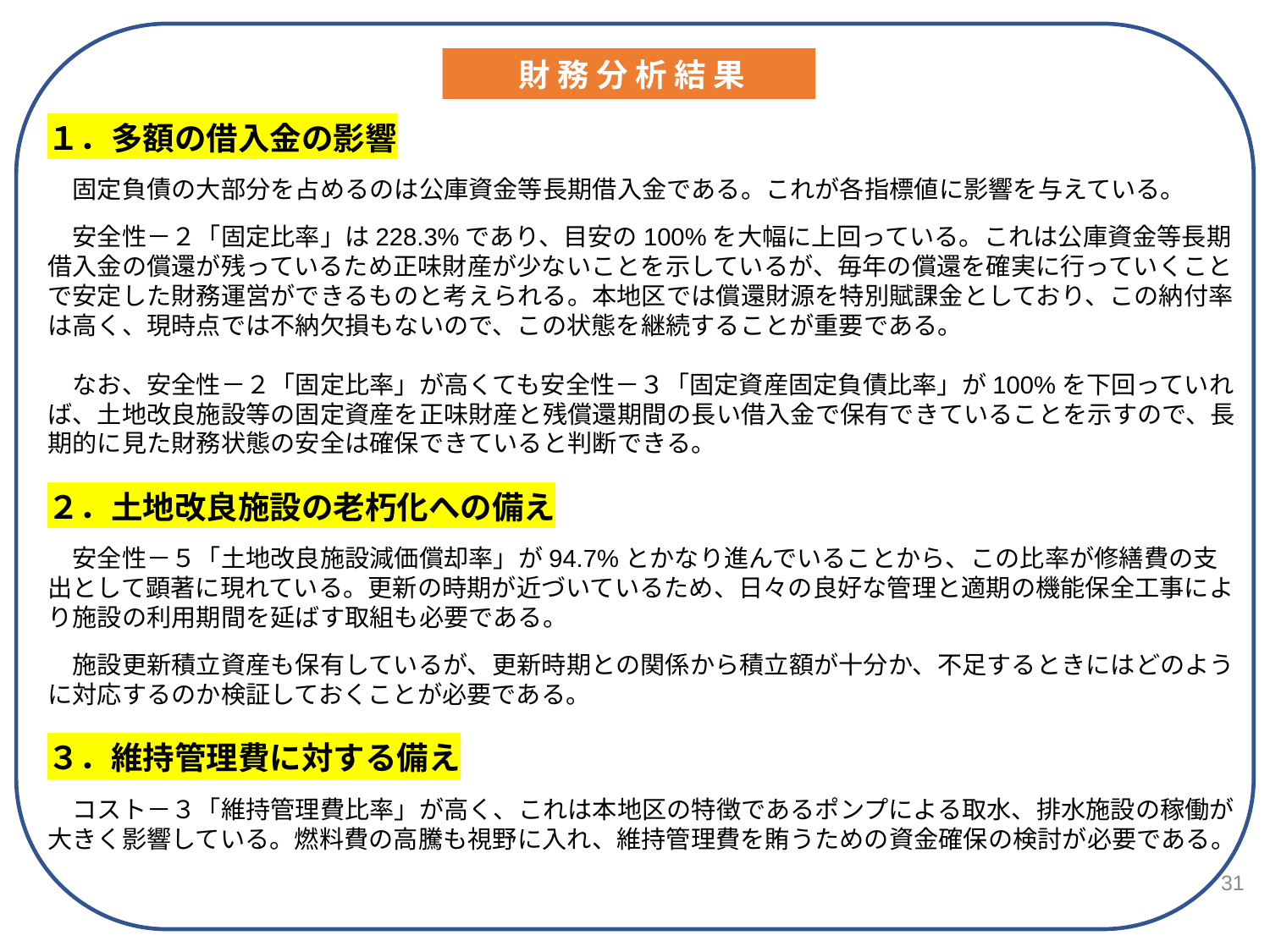

財 務 分 析 結 果
１．多額の借入金の影響

　固定負債の大部分を占めるのは公庫資金等長期借入金である。これが各指標値に影響を与えている。

　安全性－２「固定比率」は228.3%であり、目安の100%を大幅に上回っている。これは公庫資金等長期借入金の償還が残っているため正味財産が少ないことを示しているが、毎年の償還を確実に行っていくことで安定した財務運営ができるものと考えられる。本地区では償還財源を特別賦課金としており、この納付率は高く、現時点では不納欠損もないので、この状態を継続することが重要である。

　なお、安全性－２「固定比率」が高くても安全性－３「固定資産固定負債比率」が100%を下回っていれば、土地改良施設等の固定資産を正味財産と残償還期間の長い借入金で保有できていることを示すので、長期的に見た財務状態の安全は確保できていると判断できる。

２．土地改良施設の老朽化への備え

　安全性－５「土地改良施設減価償却率」が94.7%とかなり進んでいることから、この比率が修繕費の支出として顕著に現れている。更新の時期が近づいているため、日々の良好な管理と適期の機能保全工事により施設の利用期間を延ばす取組も必要である。

　施設更新積立資産も保有しているが、更新時期との関係から積立額が十分か、不足するときにはどのように対応するのか検証しておくことが必要である。

３．維持管理費に対する備え

　コスト－３「維持管理費比率」が高く、これは本地区の特徴であるポンプによる取水、排水施設の稼働が大きく影響している。燃料費の高騰も視野に入れ、維持管理費を賄うための資金確保の検討が必要である。
31